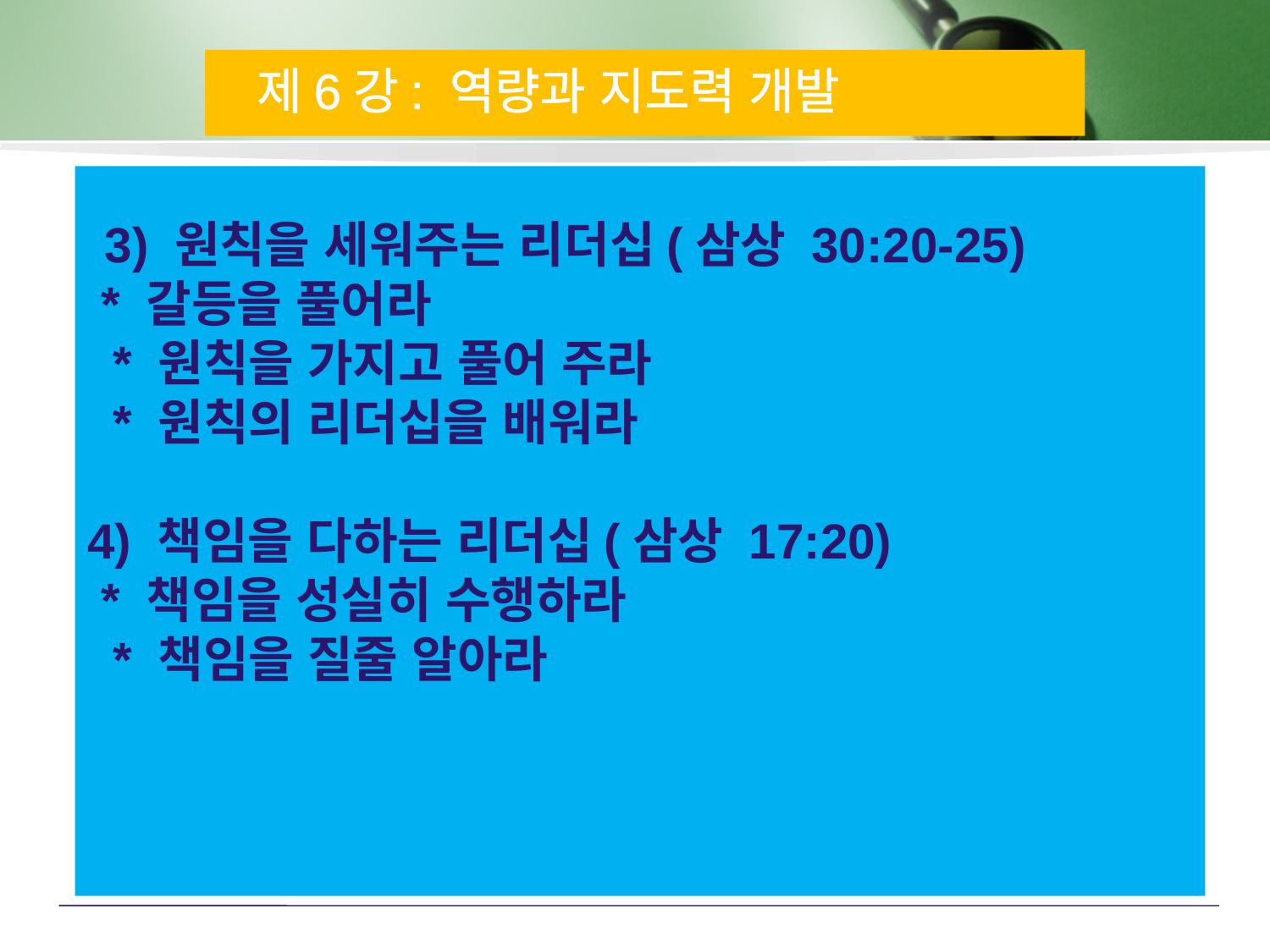

제6강: 역량과 지도력 개발
 3) 원칙을 세워주는 리더십(삼상 30:20-25)
 * 갈등을 풀어라
 * 원칙을 가지고 풀어 주라
 * 원칙의 리더십을 배워라
 
4) 책임을 다하는 리더십(삼상 17:20) 
 * 책임을 성실히 수행하라
 * 책임을 질줄 알아라